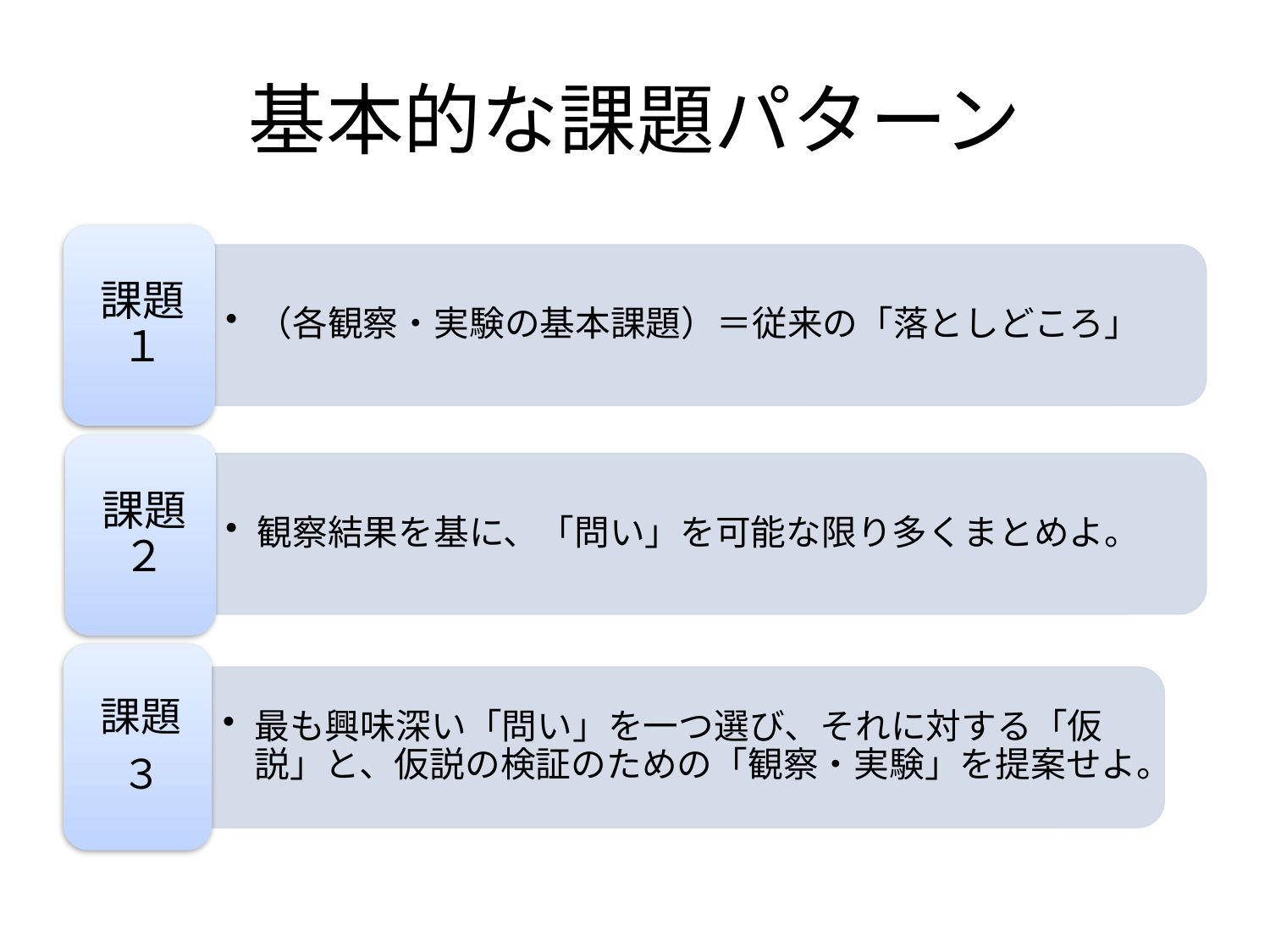

# 基本的な課題パターン
（各観察・実験の基本課題）＝従来の「落としどころ」
課題１
観察結果を基に、「問い」を可能な限り多くまとめよ。
課題２
最も興味深い「問い」を一つ選び、それに対する「仮説」と、仮説の検証のための「観察・実験」を提案せよ。
課題
３